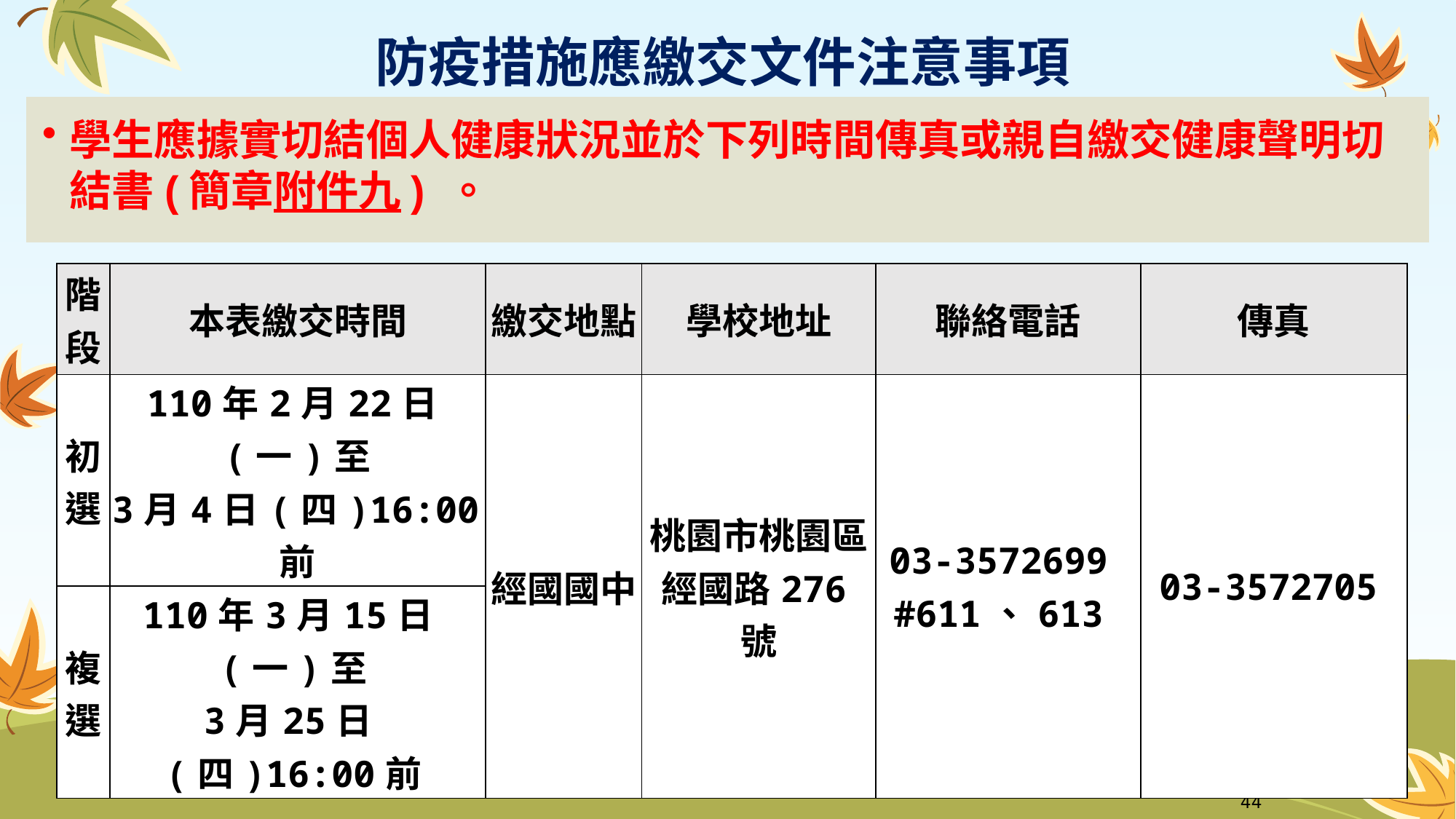

防疫措施應繳交文件注意事項
學生應據實切結個人健康狀況並於下列時間傳真或親自繳交健康聲明切結書(簡章附件九) 。
| 階段 | 本表繳交時間 | 繳交地點 | 學校地址 | 聯絡電話 | 傳真 |
| --- | --- | --- | --- | --- | --- |
| 初選 | 110年2月22日(一)至 3月4日(四)16:00前 | 經國國中 | 桃園市桃園區經國路276號 | 03-3572699 #611、613 | 03-3572705 |
| 複選 | 110年3月15日(一)至 3月25日(四)16:00前 |  |  |  |  |
44